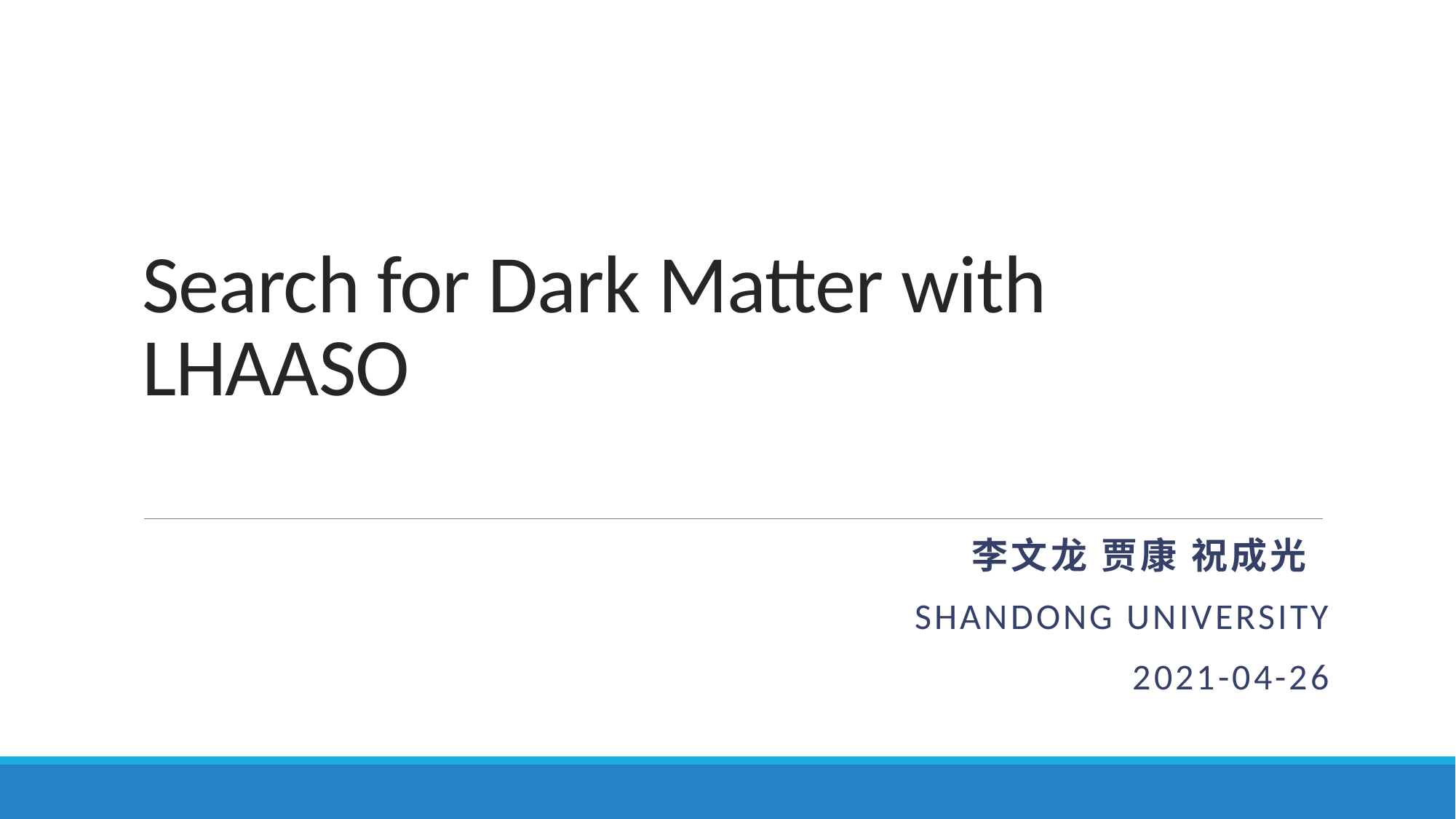

# Search for Dark Matter with LHAASO
李文龙 贾康 祝成光
SHANDONG UNIVERSITY
2021-04-26

1